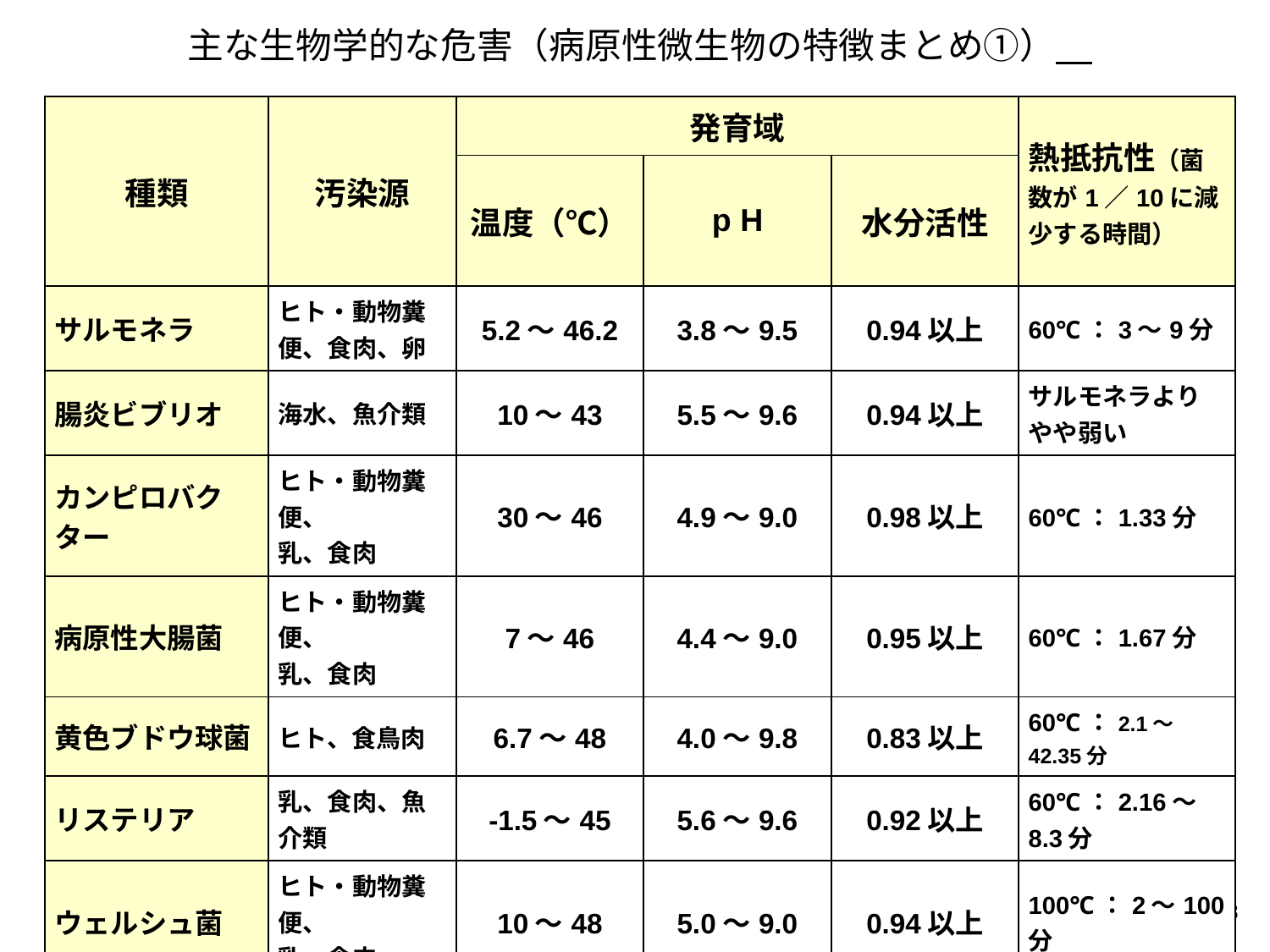

# 主な生物学的な危害（病原性微生物の特徴まとめ①）
| 種類 | 汚染源 | 発育域 |  |  | 熱抵抗性（菌数が1／10に減少する時間） |
| --- | --- | --- | --- | --- | --- |
|  |  | 温度（℃） | p H | 水分活性 |  |
| サルモネラ | ヒト・動物糞便、食肉、卵 | 5.2～46.2 | 3.8～9.5 | 0.94以上 | 60℃：3～9分 |
| 腸炎ビブリオ | 海水、魚介類 | 10～43 | 5.5～9.6 | 0.94以上 | サルモネラよりやや弱い |
| カンピロバクター | ヒト・動物糞便、 乳、食肉 | 30～46 | 4.9～9.0 | 0.98以上 | 60℃：1.33分 |
| 病原性大腸菌 | ヒト・動物糞便、 乳、食肉 | 7～46 | 4.4～9.0 | 0.95以上 | 60℃：1.67分 |
| 黄色ブドウ球菌 | ヒト、食鳥肉 | 6.7～48 | 4.0～9.8 | 0.83以上 | 60℃：2.1～42.35分 |
| リステリア | 乳、食肉、魚介類 | -1.5～45 | 5.6～9.6 | 0.92以上 | 60℃：2.16～8.3分 |
| ウェルシュ菌 | ヒト・動物糞便、 乳、食肉 | 10～48 | 5.0～9.0 | 0.94以上 | 100℃：2～100分 |
| セレウス菌 | 穀物類、香辛料、調味料、土壌 | 10～48 | 4.0～9.6 | 0.94以上 | 85℃：32～106分 |
| ボツリヌス菌 | 土壌、魚介類、容器包装食品 | 3.3～48 | 4.0～9.6 | 0.94以上 | 121℃：0.23～0.3分 |
| エルシニア菌 | 豚肉、乳、水系 | 0～44 | 4.0～10.0 | 0.98以上 | 63℃：30分 |
28